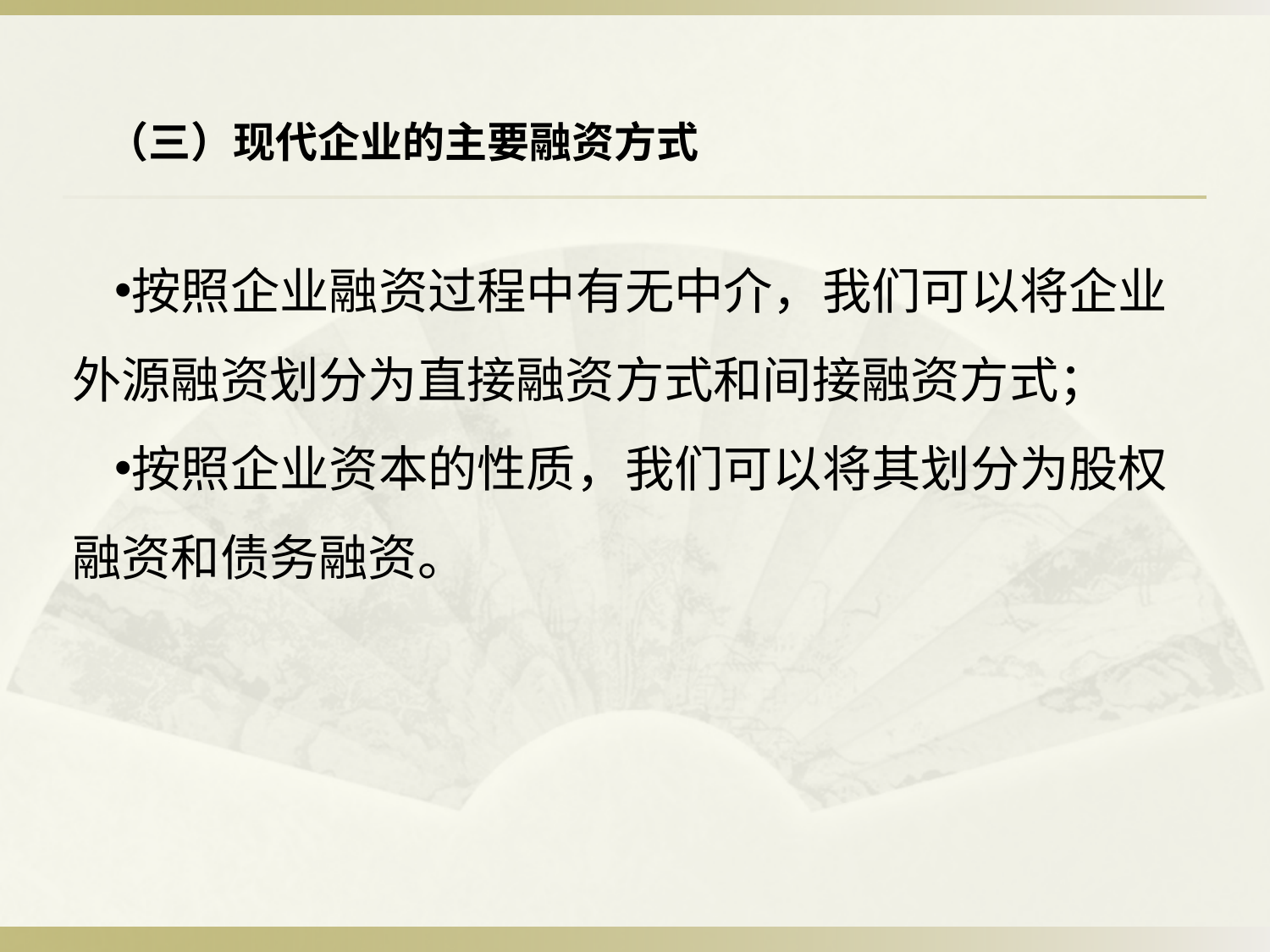

（三）现代企业的主要融资方式
按照企业融资过程中有无中介，我们可以将企业外源融资划分为直接融资方式和间接融资方式；
按照企业资本的性质，我们可以将其划分为股权融资和债务融资。